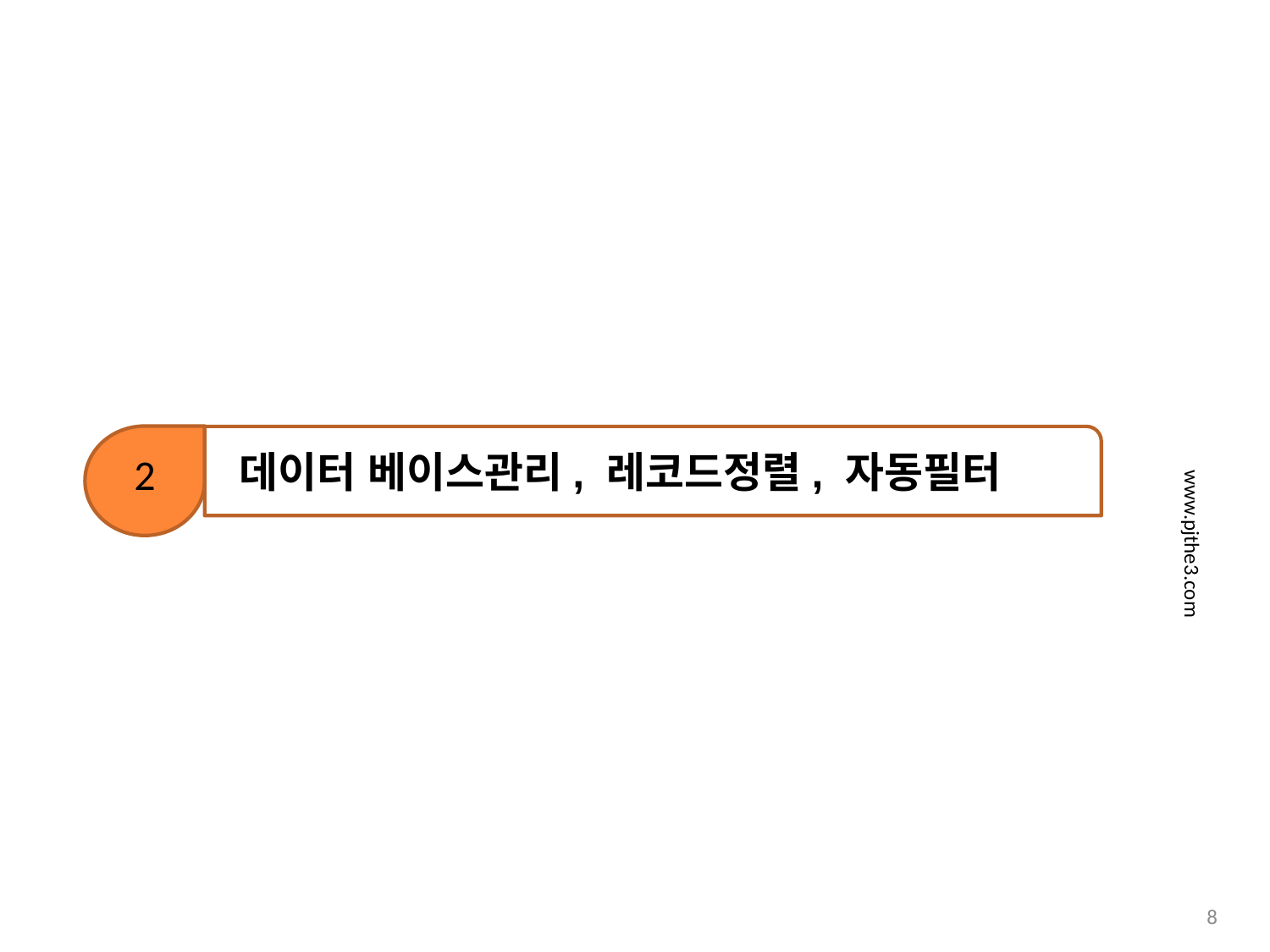

2
 데이터 베이스관리, 레코드정렬, 자동필터
www.pjthe3.com
8